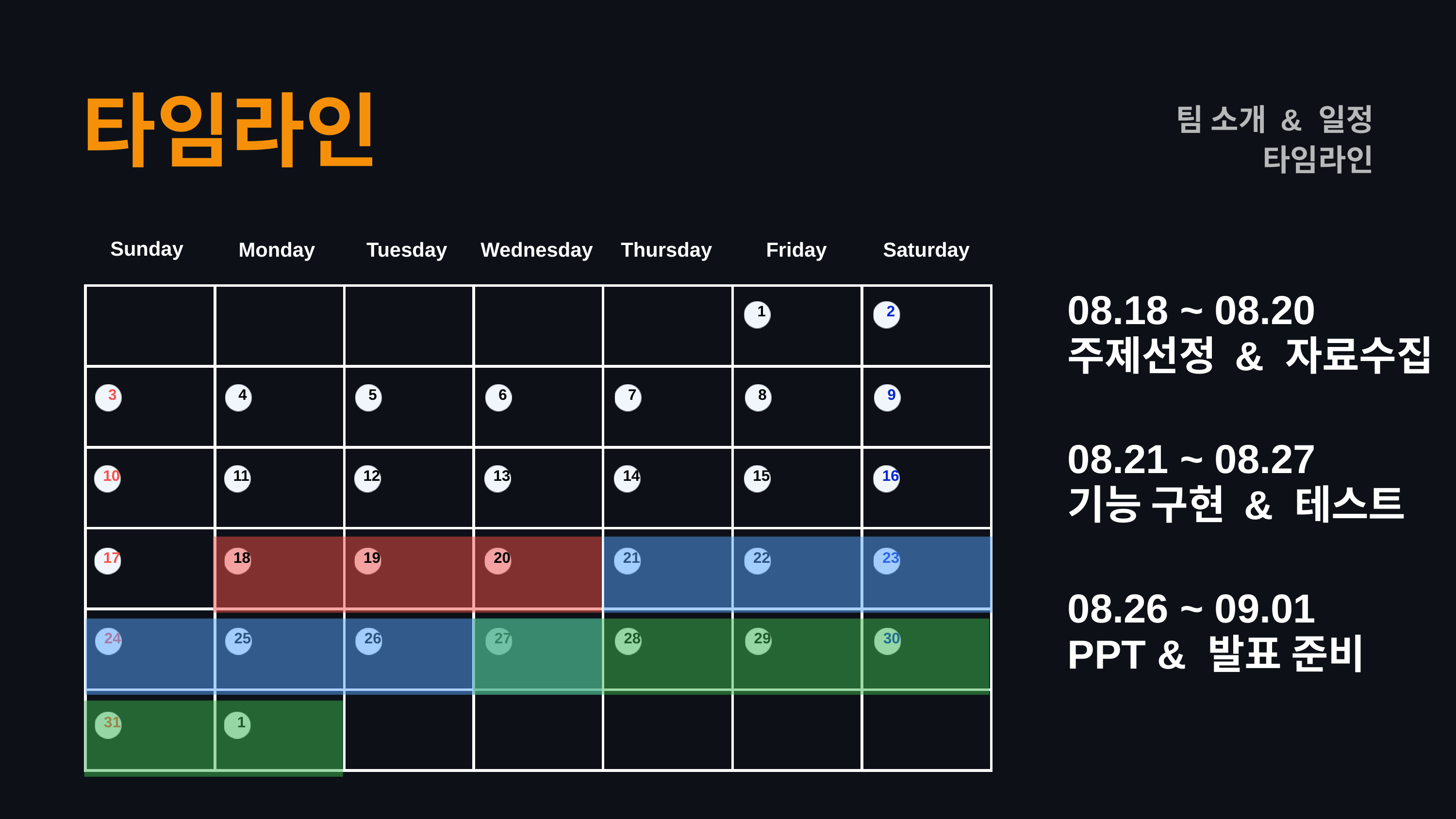

타임라인
팀 소개 & 일정

타임라인
Sunday
Monday
Tuesday
Wednesday
Thursday
Friday
Saturday
|  |  |  |  |  |  |  |
| --- | --- | --- | --- | --- | --- | --- |
|  |  |  |  |  |  |  |
|  |  |  |  |  |  |  |
|  |  |  |  |  |  |  |
|  |  |  |  |  |  |  |
|  |  |  |  |  |  |  |
08.18 ~ 08.20
주제선정 & 자료수집

      1
      2

      3
      4
      5
      6
      7
      8
      9
08.21 ~ 08.27
기능 구현 & 테스트

     10
     11
     12
     13
     14
     15
     16

     17
     18
     19
     20
     21
     22
     23
08.26 ~ 09.01
PPT & 발표 준비

     24
     25
     26
     27
     28
     29
     30

     31
      1